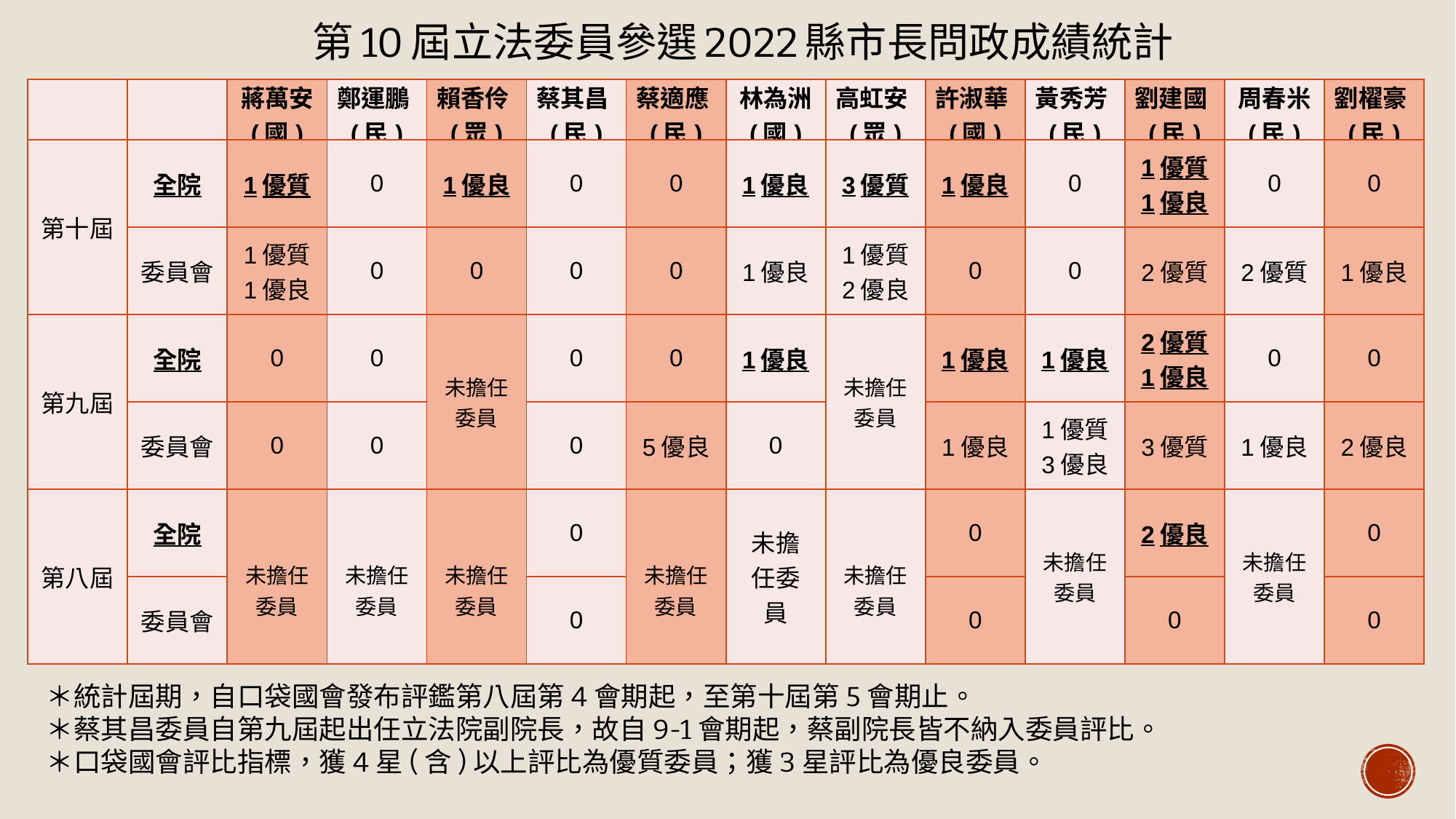

# 第10屆立法委員參選2022縣市長問政成績統計
|  |  | 蔣萬安 (國) | 鄭運鵬(民) | 賴香伶(眾) | 蔡其昌(民) | 蔡適應(民) | 林為洲 (國) | 高虹安(眾) | 許淑華(國) | 黃秀芳(民) | 劉建國(民) | 周春米 (民) | 劉櫂豪(民) |
| --- | --- | --- | --- | --- | --- | --- | --- | --- | --- | --- | --- | --- | --- |
| 第十屆 | 全院 | 1優質 | 0 | 1優良 | 0 | 0 | 1優良 | 3優質 | 1優良 | 0 | 1優質 1優良 | 0 | 0 |
|  | 委員會 | 1優質 1優良 | 0 | 0 | 0 | 0 | 1優良 | 1優質 2優良 | 0 | 0 | 2優質 | 2優質 | 1優良 |
| 第九屆 | 全院 | 0 | 0 | 未擔任 委員 | 0 | 0 | 1優良 | 未擔任 委員 | 1優良 | 1優良 | 2優質 1優良 | 0 | 0 |
|  | 委員會 | 0 | 0 |  | 0 | 5優良 | 0 |  | 1優良 | 1優質 3優良 | 3優質 | 1優良 | 2優良 |
| 第八屆 | 全院 | 未擔任 委員 | 未擔任 委員 | 未擔任 委員 | 0 | 未擔任 委員 | 未擔 任委 員 | 未擔任 委員 | 0 | 未擔任 委員 | 2優良 | 未擔任 委員 | 0 |
|  | 委員會 |  |  |  | 0 |  |  |  | 0 |  | 0 |  | 0 |
＊統計屆期，自口袋國會發布評鑑第八屆第4會期起，至第十屆第5會期止。
＊蔡其昌委員自第九屆起出任立法院副院長，故自9-1會期起，蔡副院長皆不納入委員評比。
＊口袋國會評比指標，獲4星(含)以上評比為優質委員；獲3星評比為優良委員。